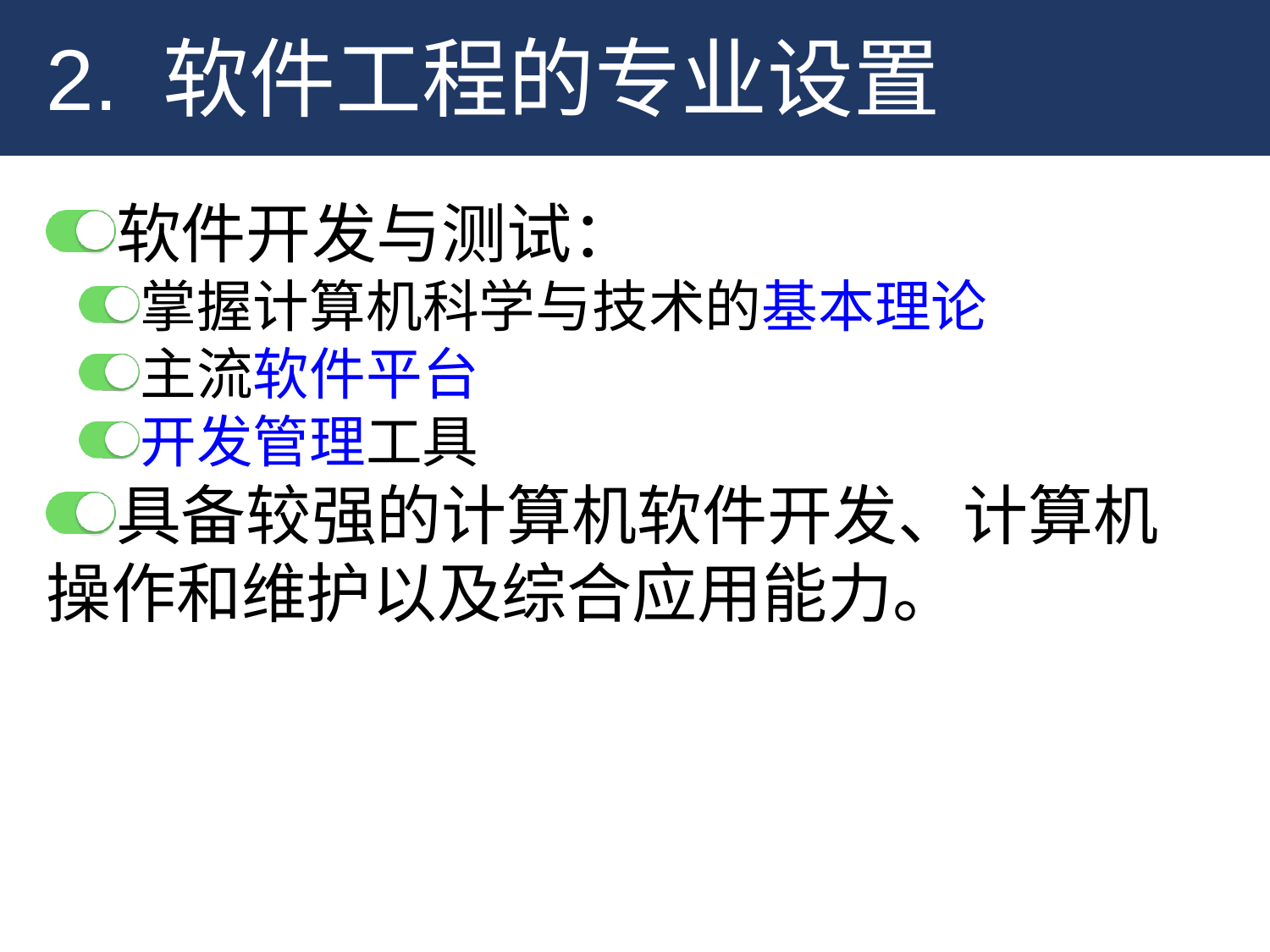

2. 软件工程的专业设置
软件开发与测试：
掌握计算机科学与技术的基本理论
主流软件平台
开发管理工具
具备较强的计算机软件开发、计算机操作和维护以及综合应用能力。